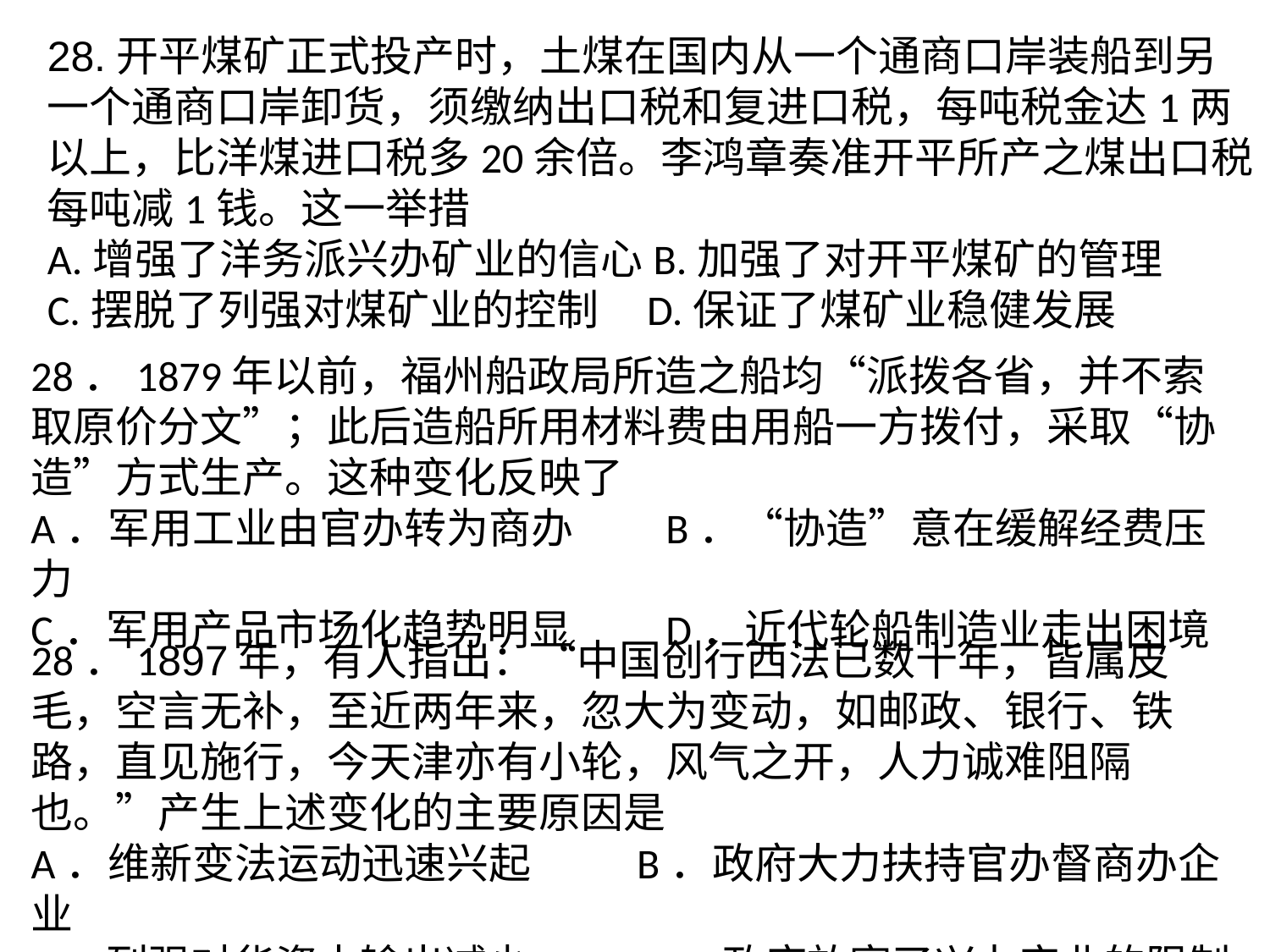

28.开平煤矿正式投产时，土煤在国内从一个通商口岸装船到另一个通商口岸卸货，须缴纳出口税和复进口税，每吨税金达1两以上，比洋煤进口税多20余倍。李鸿章奏准开平所产之煤出口税每吨减1钱。这一举措A.增强了洋务派兴办矿业的信心B.加强了对开平煤矿的管理
C.摆脱了列强对煤矿业的控制    D.保证了煤矿业稳健发展
28．1879年以前，福州船政局所造之船均“派拨各省，并不索取原价分文”；此后造船所用材料费由用船一方拨付，采取“协造”方式生产。这种变化反映了A．军用工业由官办转为商办	B．“协造”意在缓解经费压力C．军用产品市场化趋势明显	D．近代轮船制造业走出困境
28．1897年，有人指出：“中国创行西法已数十年，皆属皮毛，空言无补，至近两年来，忽大为变动，如邮政、银行、铁路，直见施行，今天津亦有小轮，风气之开，人力诚难阻隔也。”产生上述变化的主要原因是A．维新变法运动迅速兴起          B．政府大力扶持官办督商办企业C．列强对华资本输出减少           D．政府放宽了兴办实业的限制